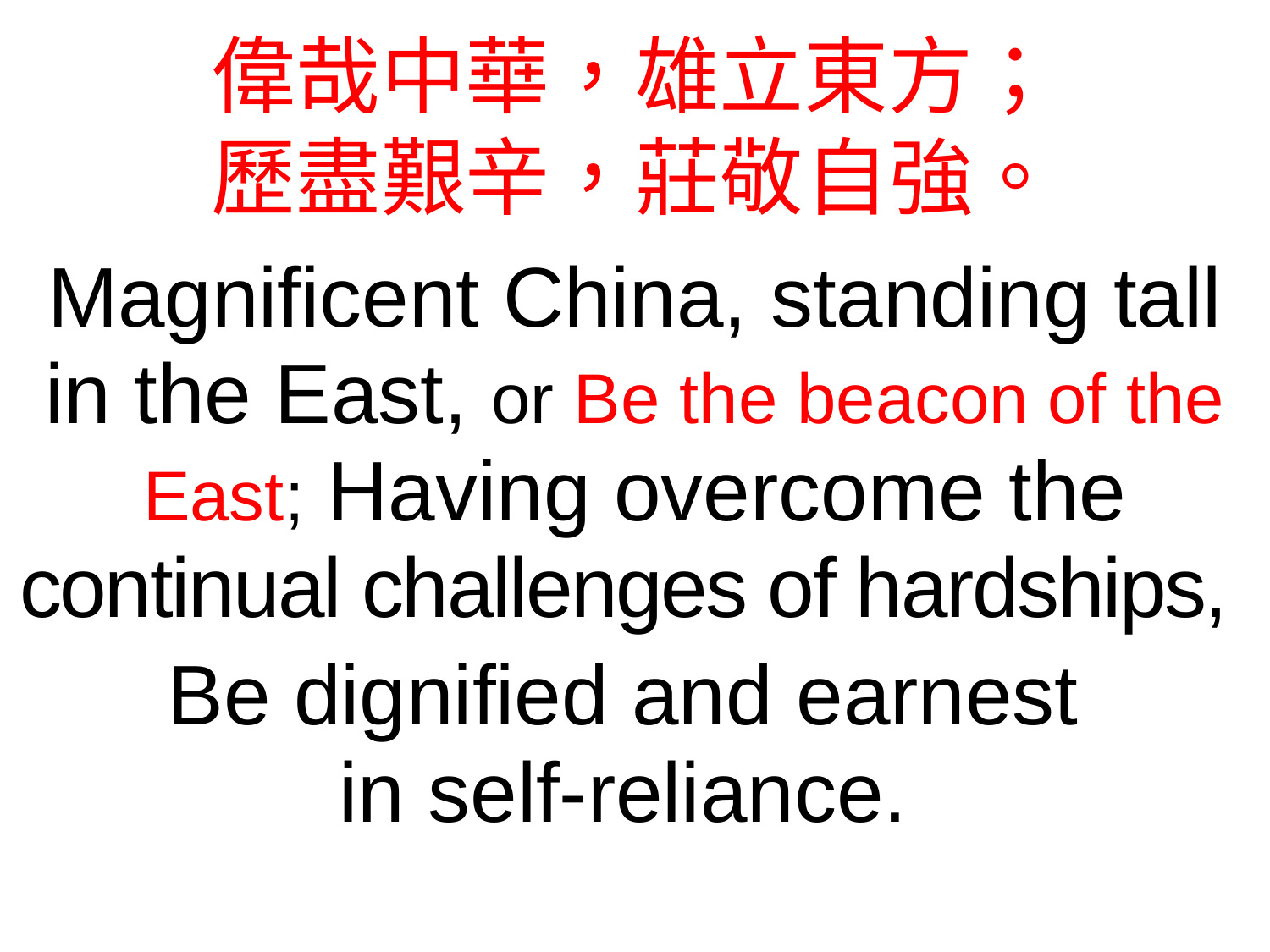

偉哉中華，雄立東方；
歷盡艱辛，莊敬自強。
Magnificent China, standing tall in the East, or Be the beacon of the East; Having overcome the continual challenges of hardships,
Be dignified and earnest
in self-reliance.